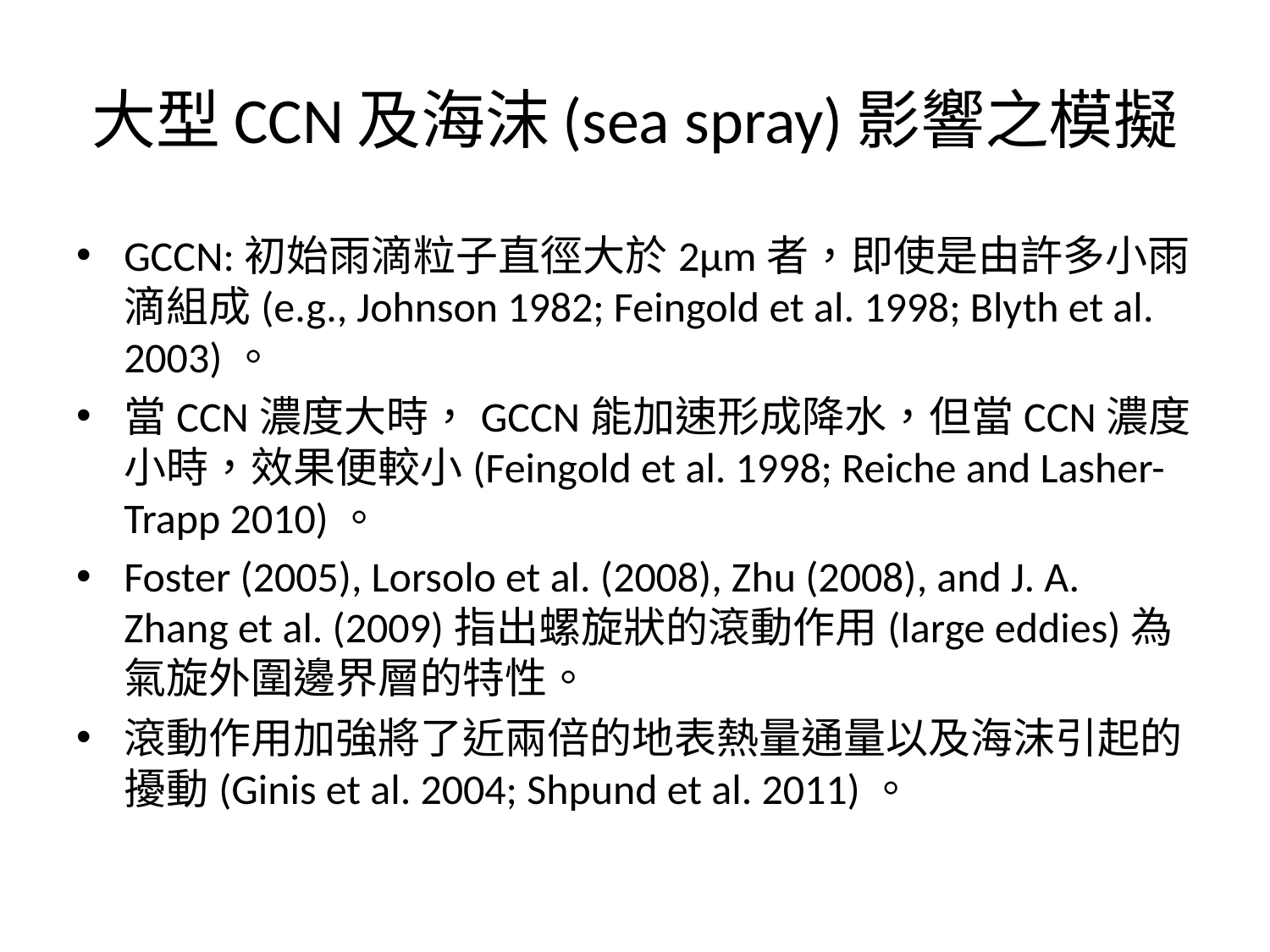

# 大型CCN及海沫(sea spray)影響之模擬
GCCN:初始雨滴粒子直徑大於2μm者，即使是由許多小雨滴組成(e.g., Johnson 1982; Feingold et al. 1998; Blyth et al. 2003)。
當CCN濃度大時，GCCN能加速形成降水，但當CCN濃度小時，效果便較小(Feingold et al. 1998; Reiche and Lasher-Trapp 2010)。
Foster (2005), Lorsolo et al. (2008), Zhu (2008), and J. A. Zhang et al. (2009)指出螺旋狀的滾動作用(large eddies)為氣旋外圍邊界層的特性。
滾動作用加強將了近兩倍的地表熱量通量以及海沫引起的擾動(Ginis et al. 2004; Shpund et al. 2011)。